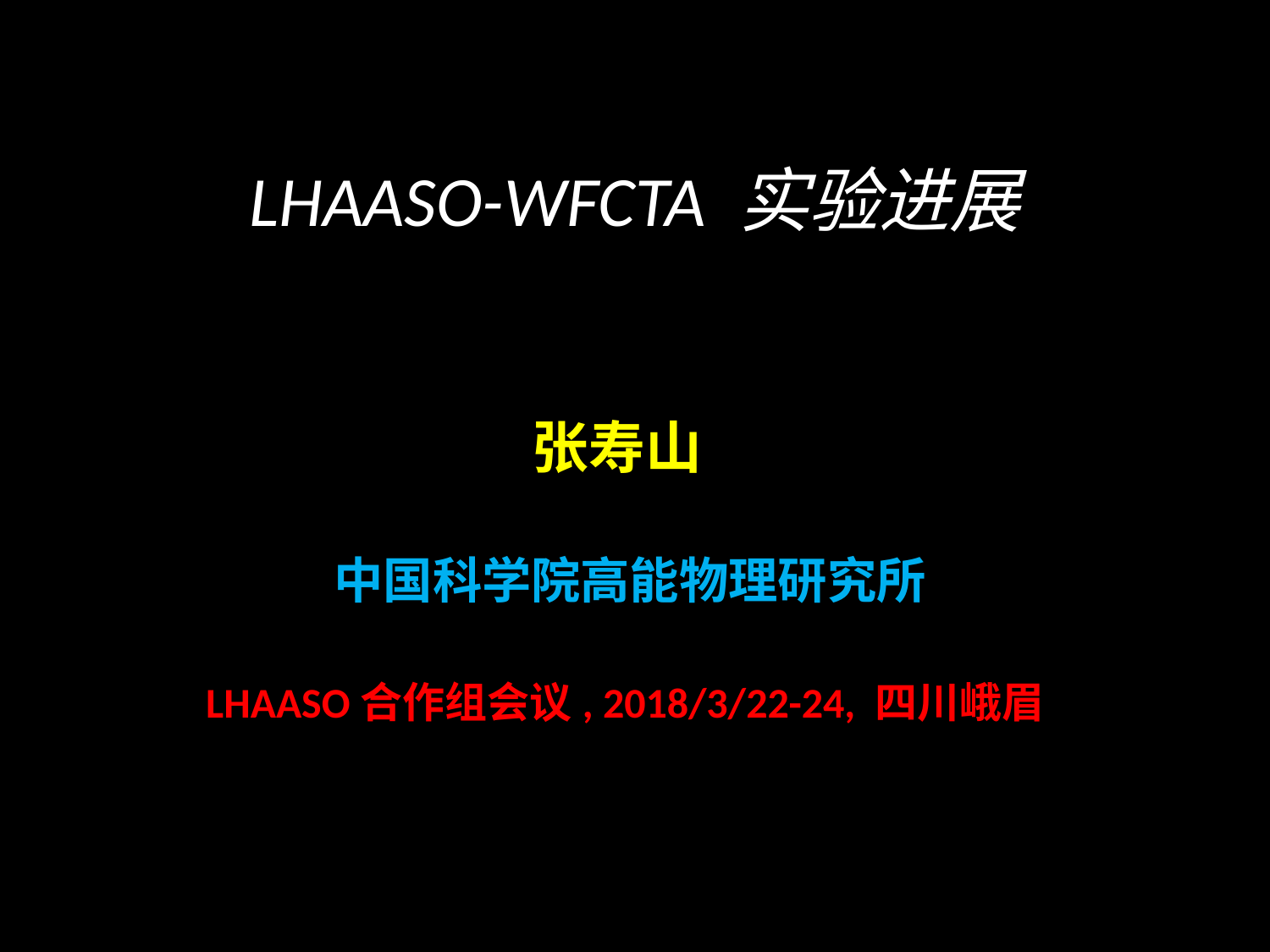

# LHAASO-WFCTA 实验进展
张寿山

中国科学院高能物理研究所

LHAASO合作组会议, 2018/3/22-24, 四川峨眉